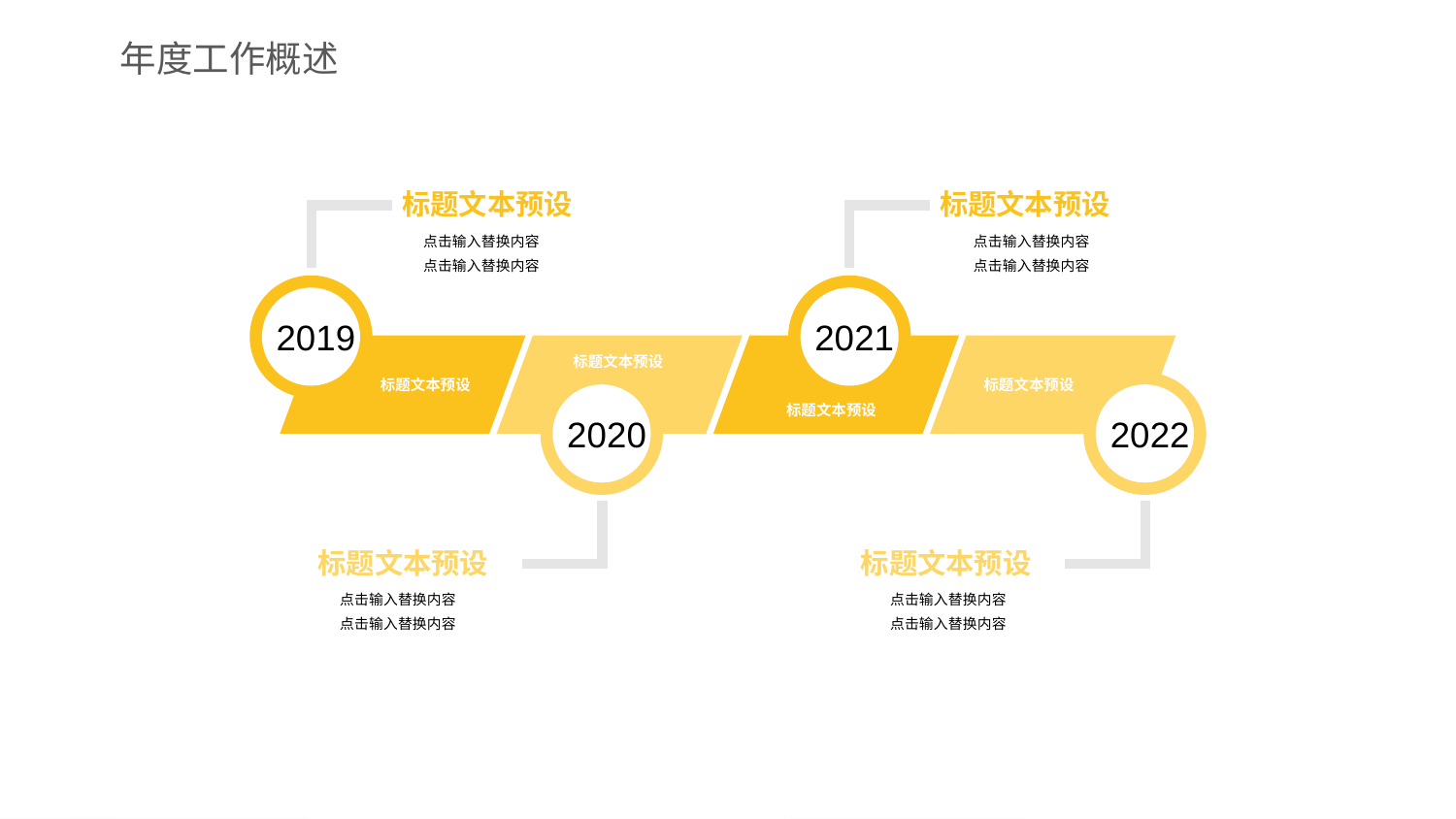

年度工作概述
标题文本预设
标题文本预设

点击输入替换内容
点击输入替换内容
点击输入替换内容
点击输入替换内容

2019
2021

标题文本预设

标题文本预设
标题文本预设
2020
2022
标题文本预设

标题文本预设
标题文本预设
点击输入替换内容
点击输入替换内容
点击输入替换内容
点击输入替换内容